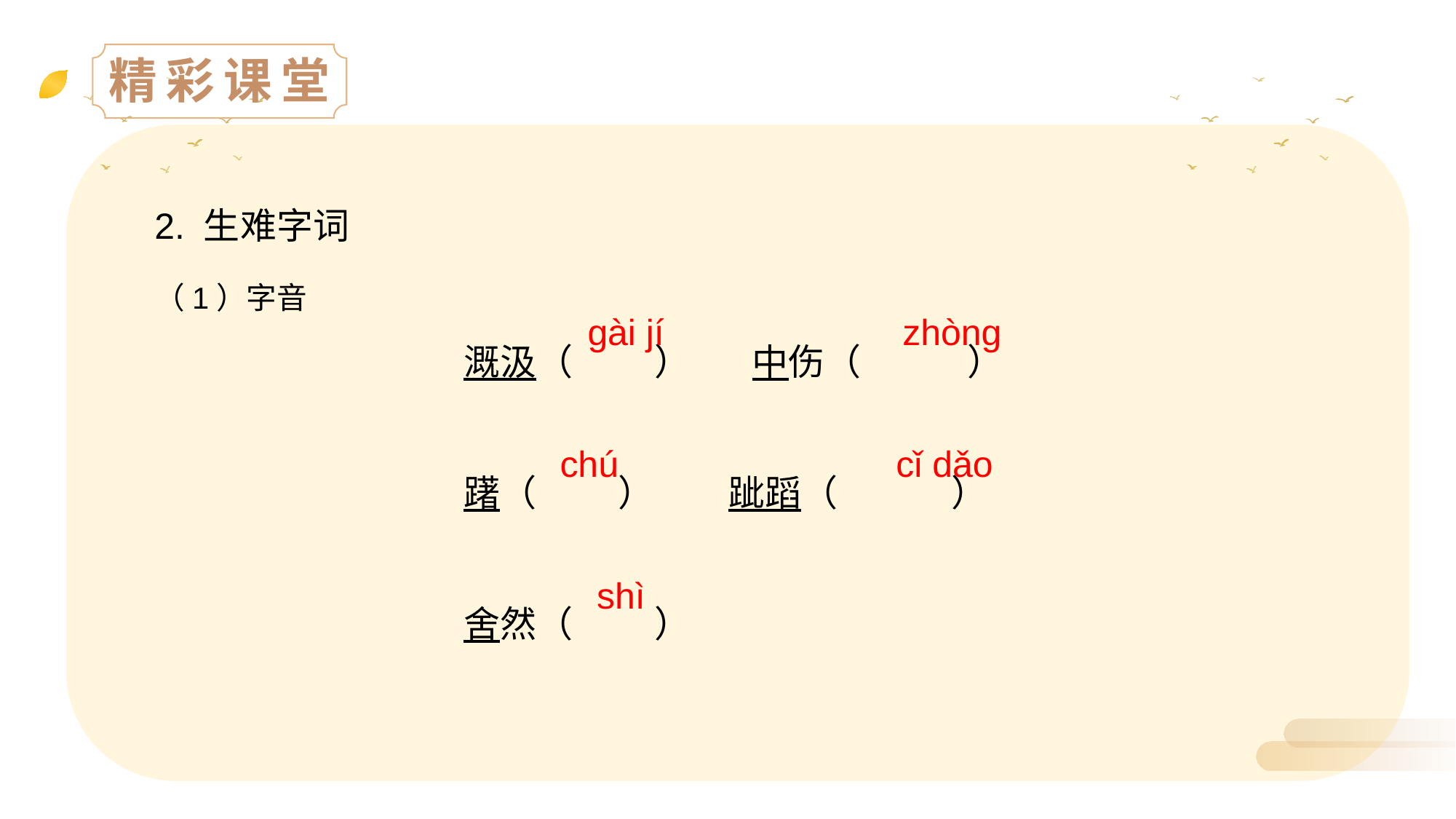

精彩课堂
2. 生难字词
（1）字音
溉汲（          ）   　中伤（             ）
躇（          ）         跐蹈（              ）
舍然（          ）
zhòng
gài jí
chú
cǐ dǎo
shì